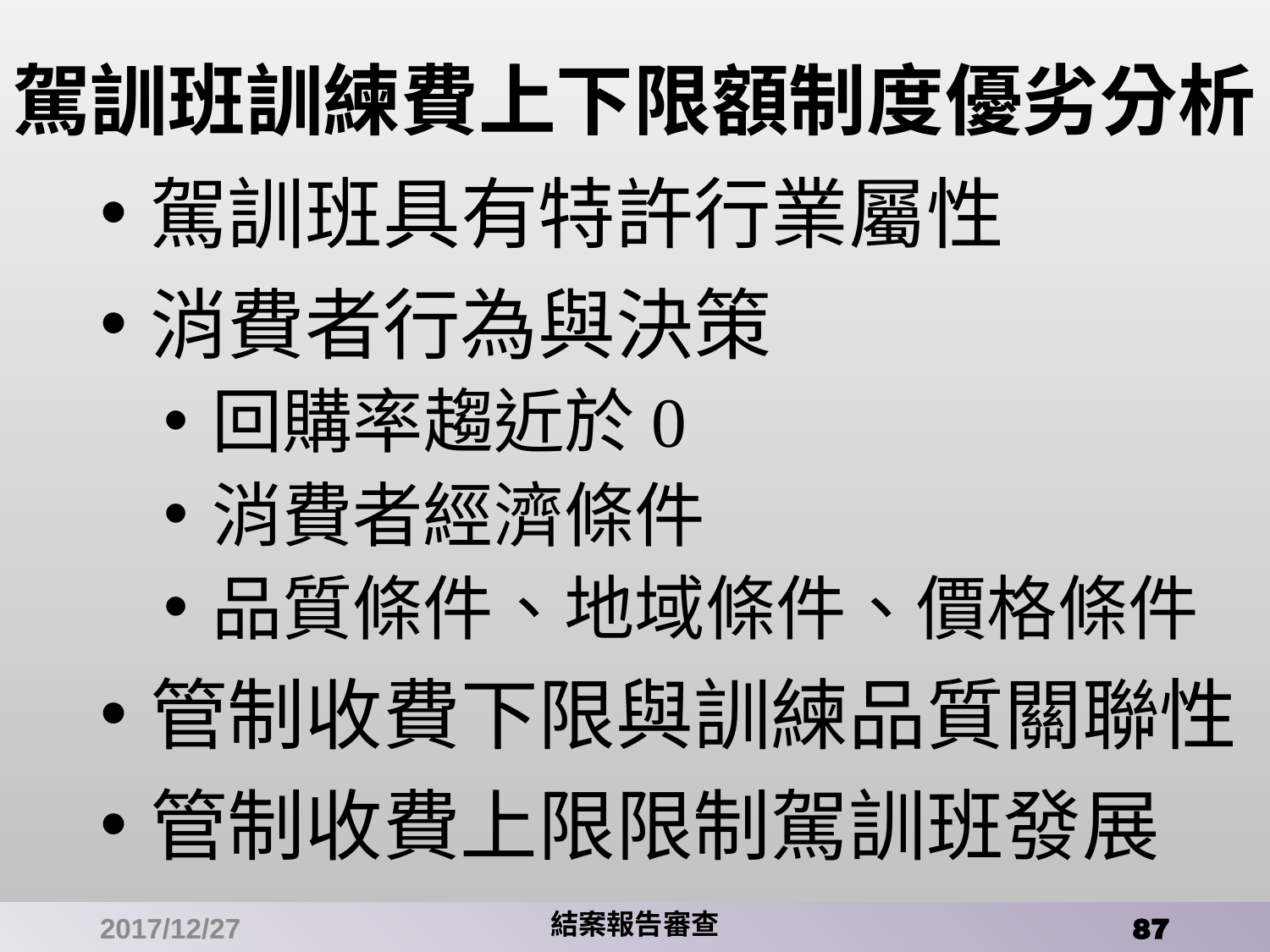

# 駕訓班訓練費上下限額制度優劣分析
駕訓班具有特許行業屬性
消費者行為與決策
回購率趨近於0
消費者經濟條件
品質條件、地域條件、價格條件
管制收費下限與訓練品質關聯性
管制收費上限限制駕訓班發展
2017/12/27
結案報告審查
87